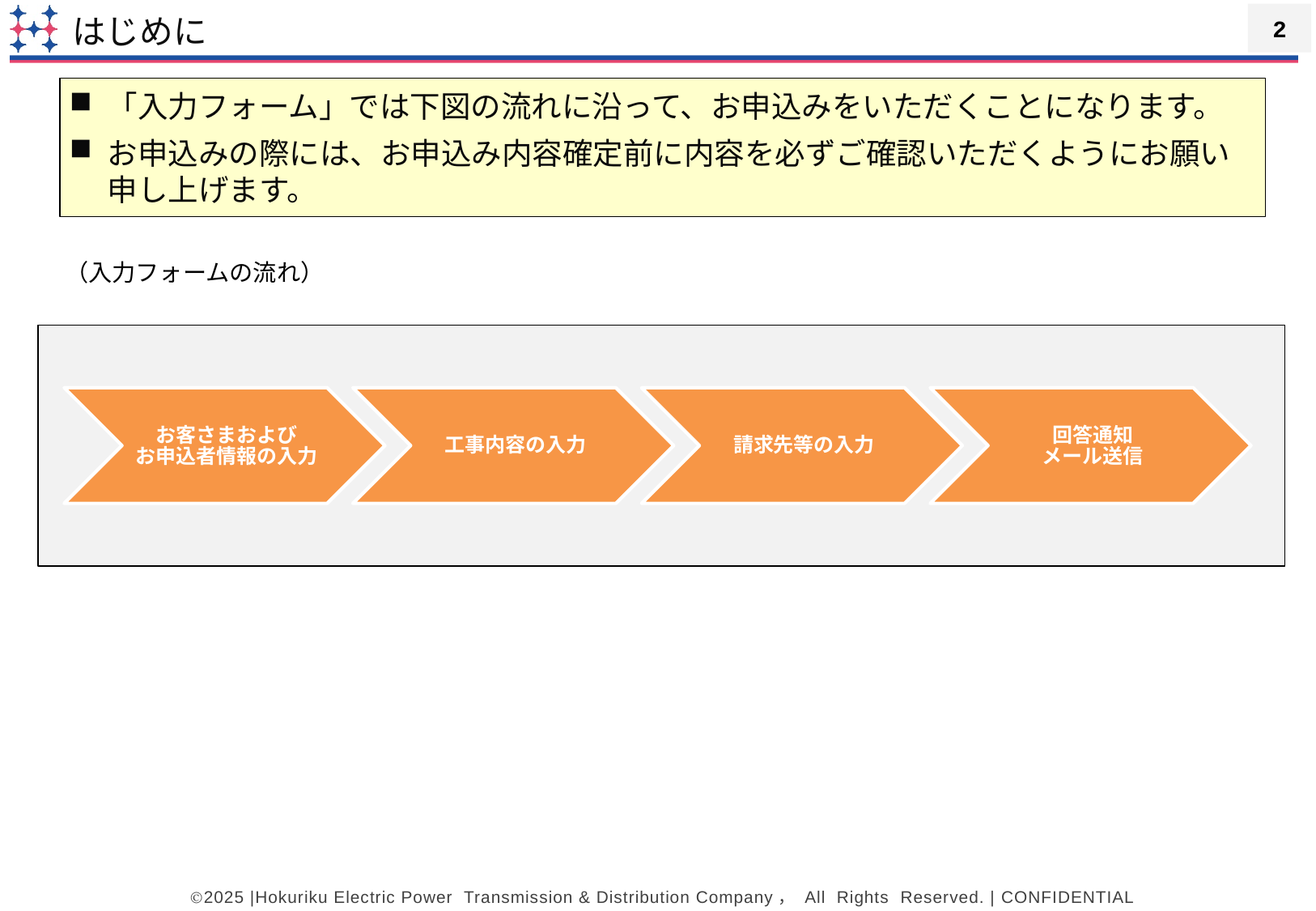

# はじめに
2
「入力フォーム」では下図の流れに沿って、お申込みをいただくことになります。
お申込みの際には、お申込み内容確定前に内容を必ずご確認いただくようにお願い申し上げます。
（入力フォームの流れ）

お客さまおよび
お申込者情報の入力
工事内容の入力
請求先等の入力
回答通知
メール送信